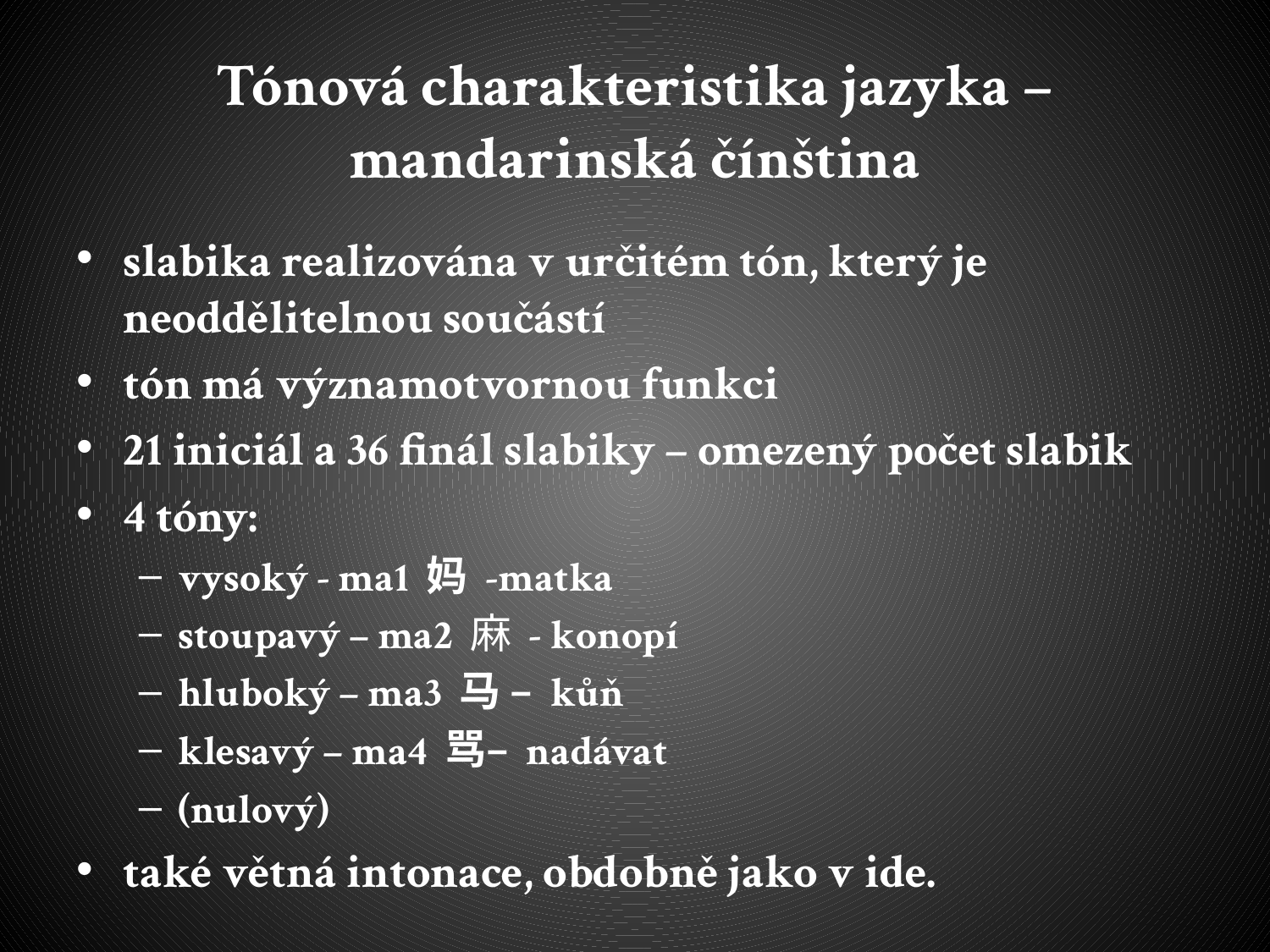

# Tónová charakteristika jazyka – mandarinská čínština
slabika realizována v určitém tón, který je neoddělitelnou součástí
tón má významotvornou funkci
21 iniciál a 36 finál slabiky – omezený počet slabik
4 tóny:
vysoký - ma1 妈 -matka
stoupavý – ma2 麻 - konopí
hluboký – ma3 马 – kůň
klesavý – ma4 骂– nadávat
(nulový)
také větná intonace, obdobně jako v ide.